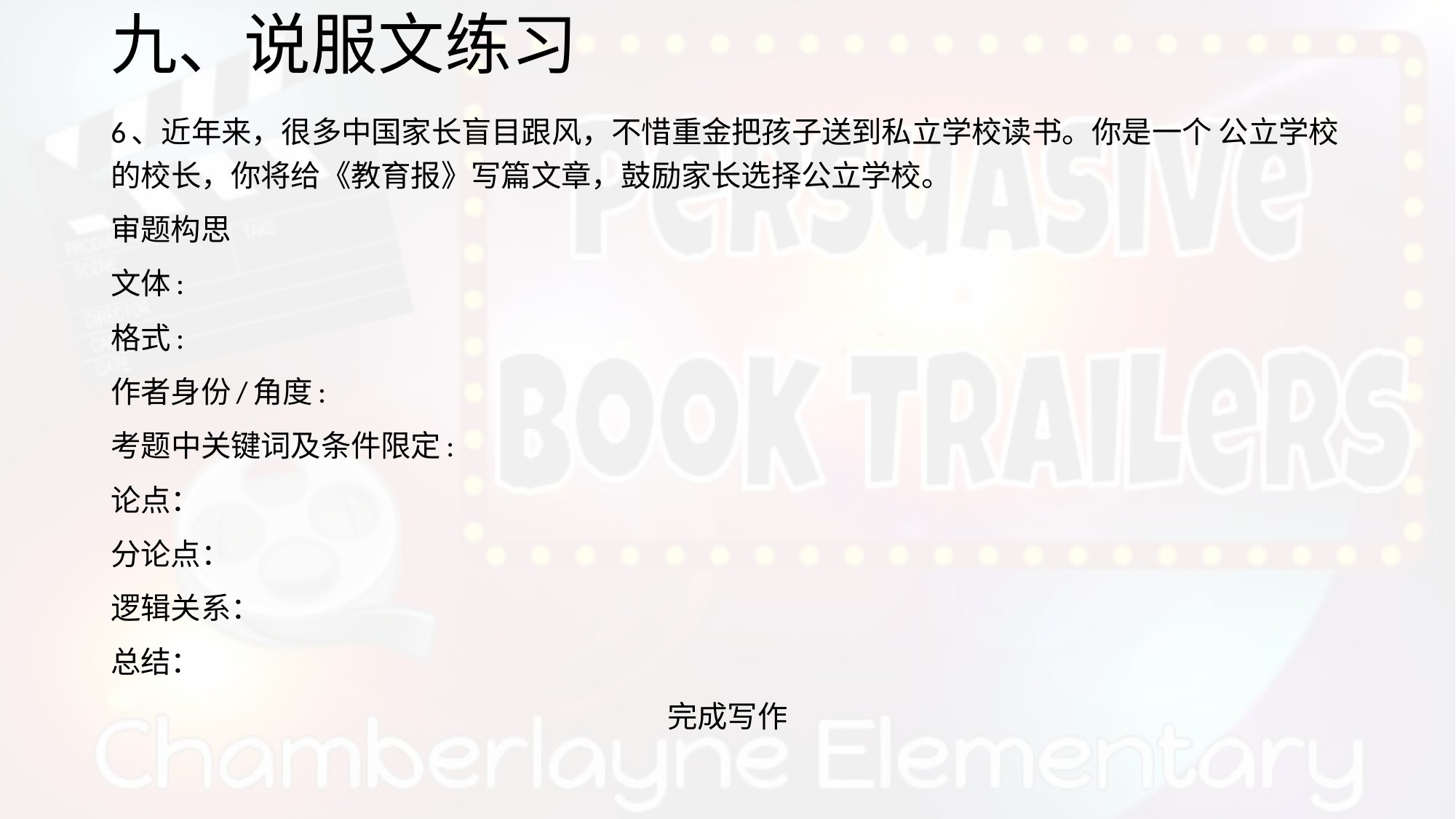

# 九、说服文练习
6、近年来，很多中国家长盲目跟风，不惜重金把孩子送到私立学校读书。你是一个 公立学校的校长，你将给《教育报》写篇文章，鼓励家长选择公立学校。
审题构思
文体:
格式:
作者身份/角度:
考题中关键词及条件限定:
论点：
分论点：
逻辑关系：
总结：
完成写作